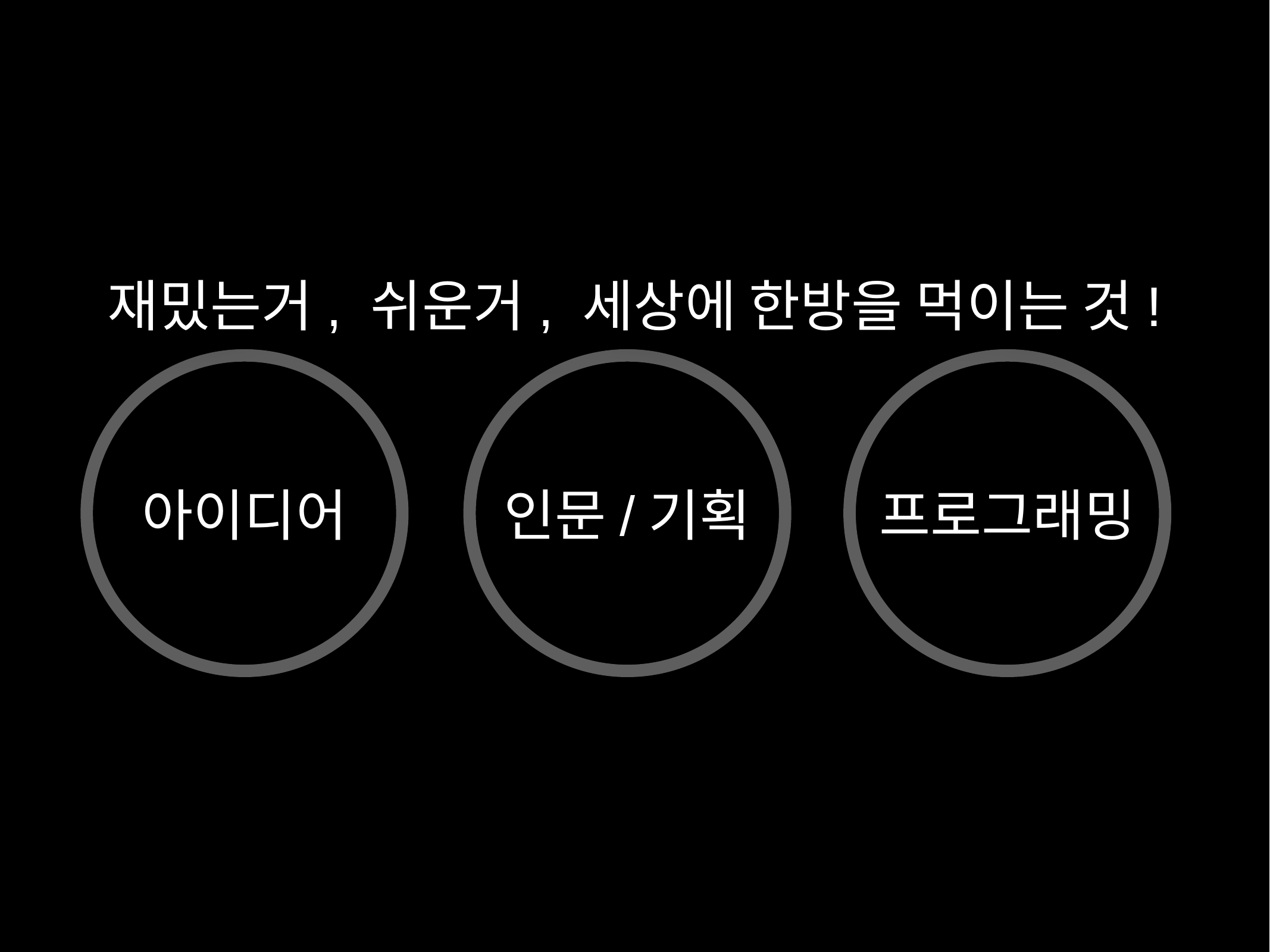

재밌는거, 쉬운거, 세상에 한방을 먹이는 것!
아이디어
인문/기획
프로그래밍